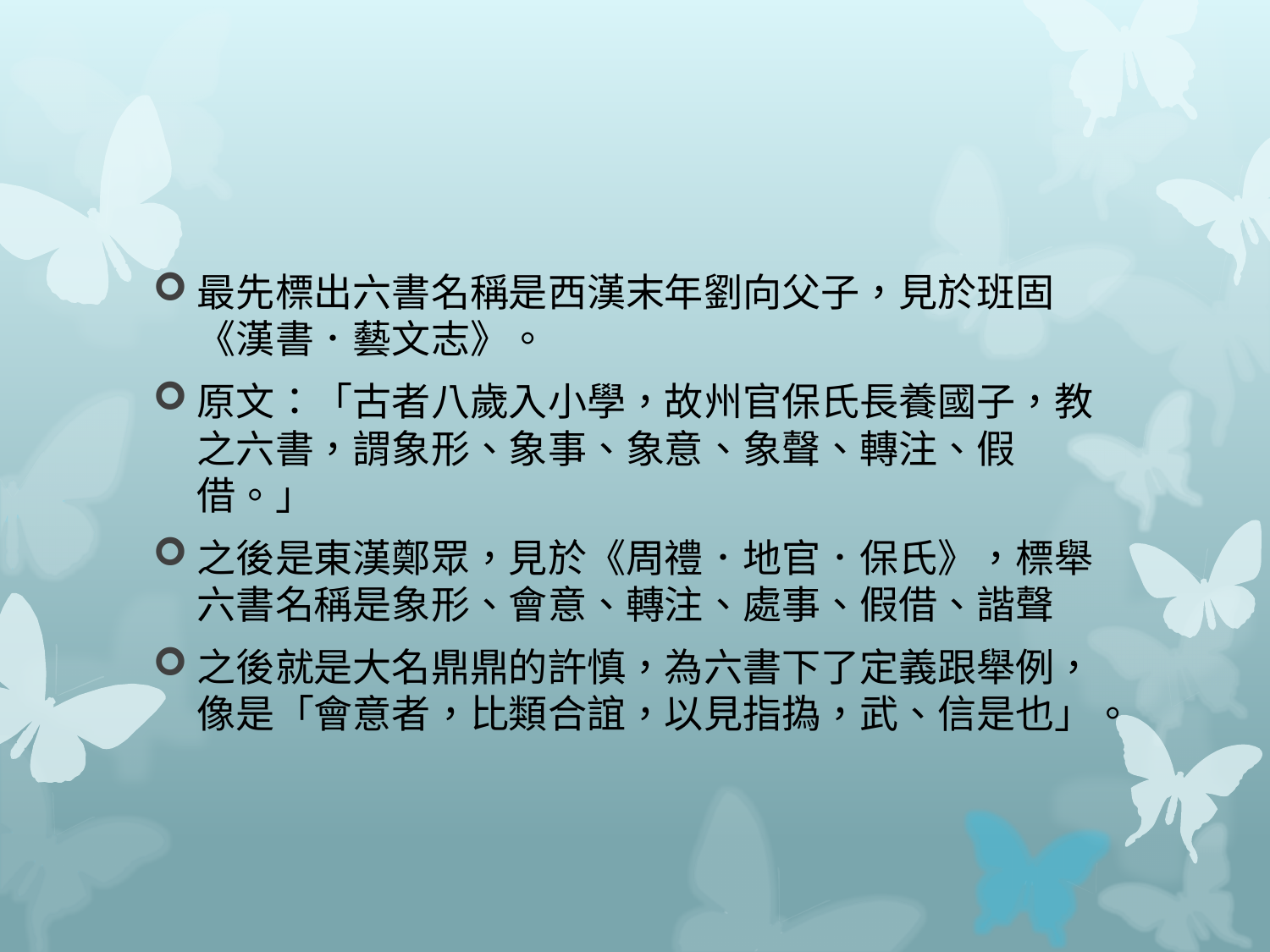

#

最先標出六書名稱是西漢末年劉向父子，見於班固《漢書．藝文志》。
原文：「古者八歲入小學，故州官保氏長養國子，教之六書，謂象形、象事、象意、象聲、轉注、假借。」
之後是東漢鄭眾，見於《周禮．地官．保氏》，標舉六書名稱是象形、會意、轉注、處事、假借、諧聲
之後就是大名鼎鼎的許慎，為六書下了定義跟舉例，像是「會意者，比類合誼，以見指撝，武、信是也」。